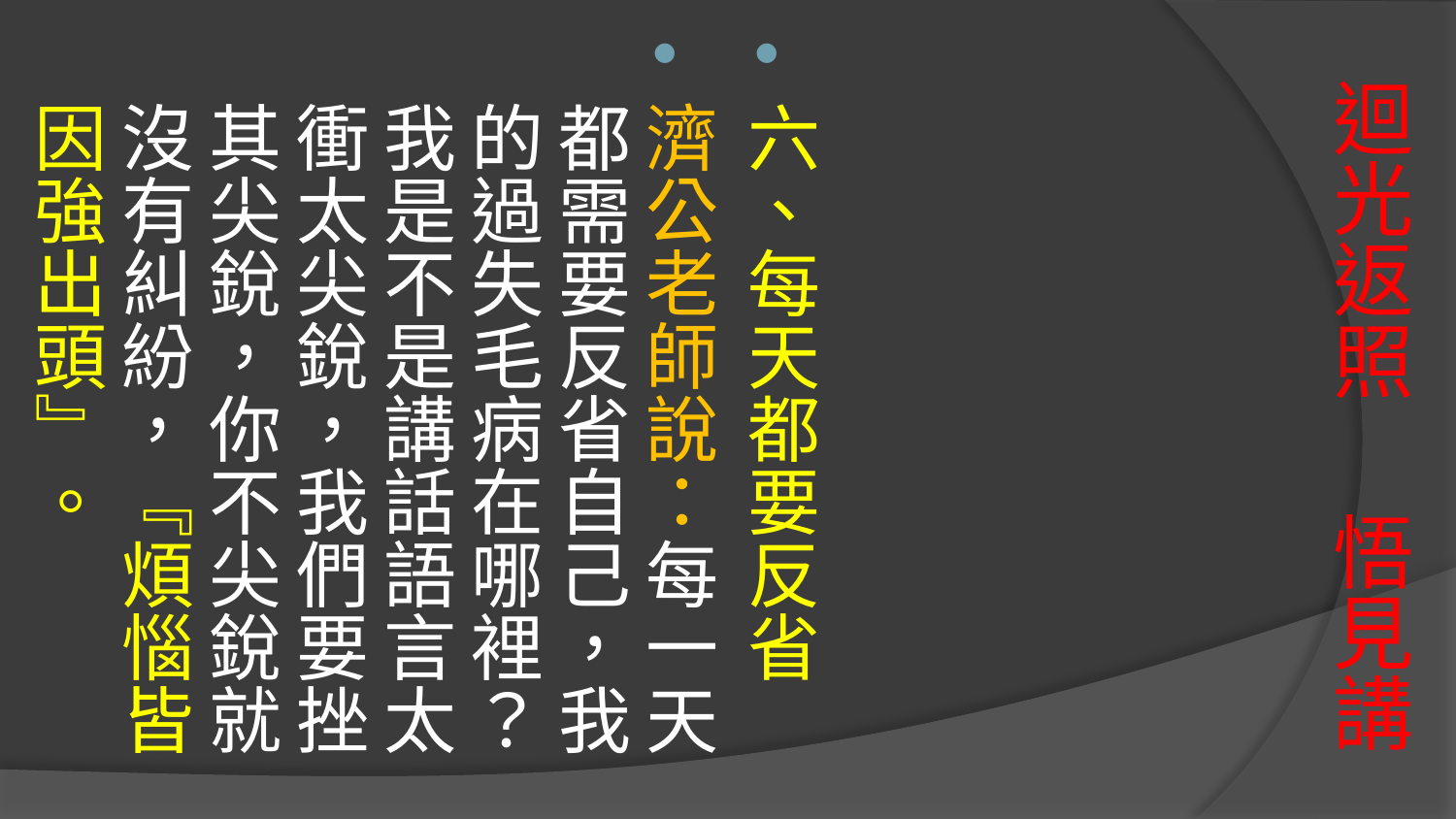

六、每天都要反省
濟公老師說：每一天都需要反省自己，我的過失毛病在哪裡？我是不是講話語言太衝太尖銳，我們要挫其尖銳，你不尖銳就沒有糾紛，『煩惱皆因強出頭』。
# 迴光返照      悟見講